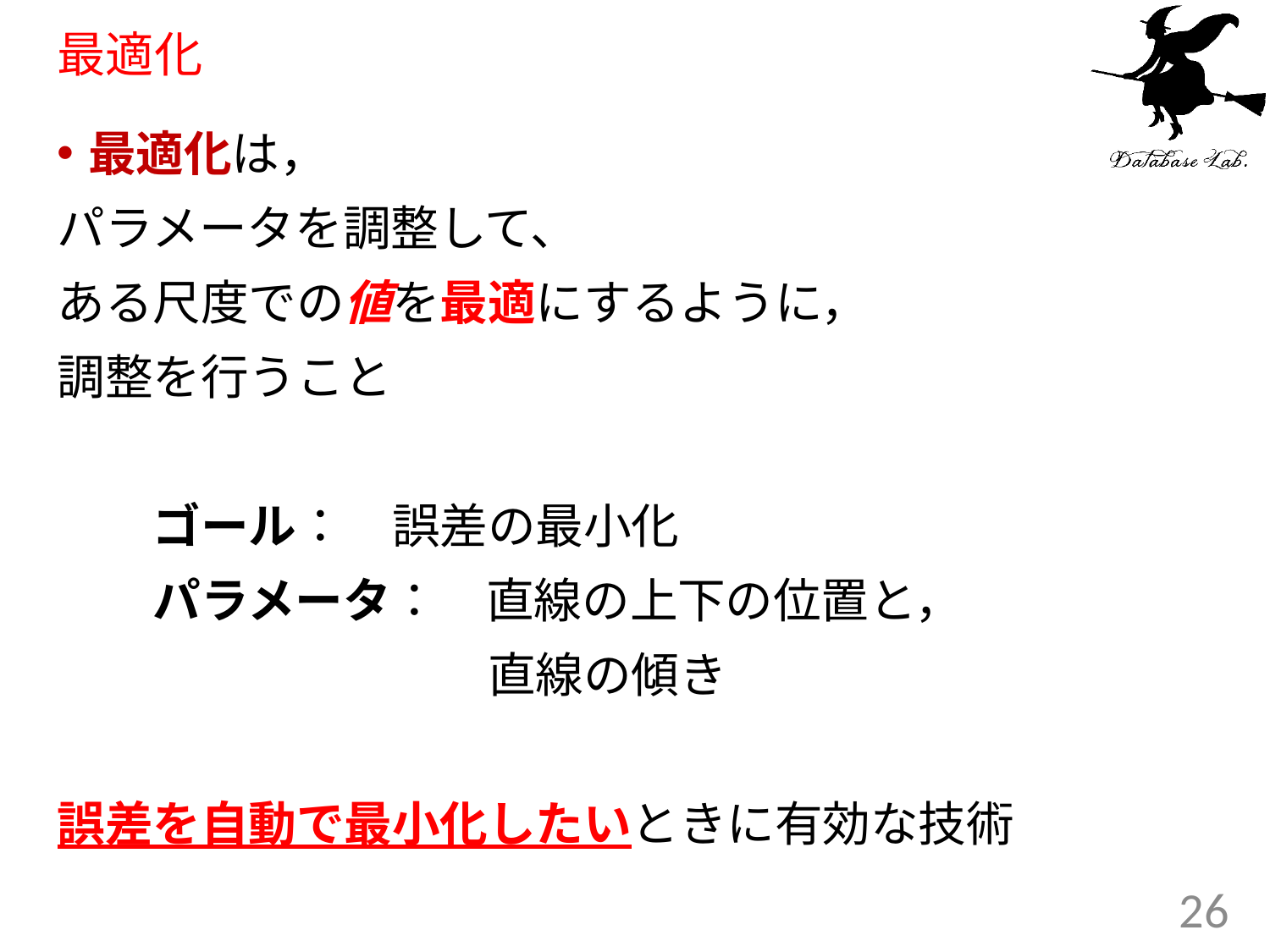

# 最適化
最適化は，
パラメータを調整して、
ある尺度での値を最適にするように，
調整を行うこと

　　ゴール：　誤差の最小化
　　パラメータ：　直線の上下の位置と，
　　　　　　　　　直線の傾き

誤差を自動で最小化したいときに有効な技術

26